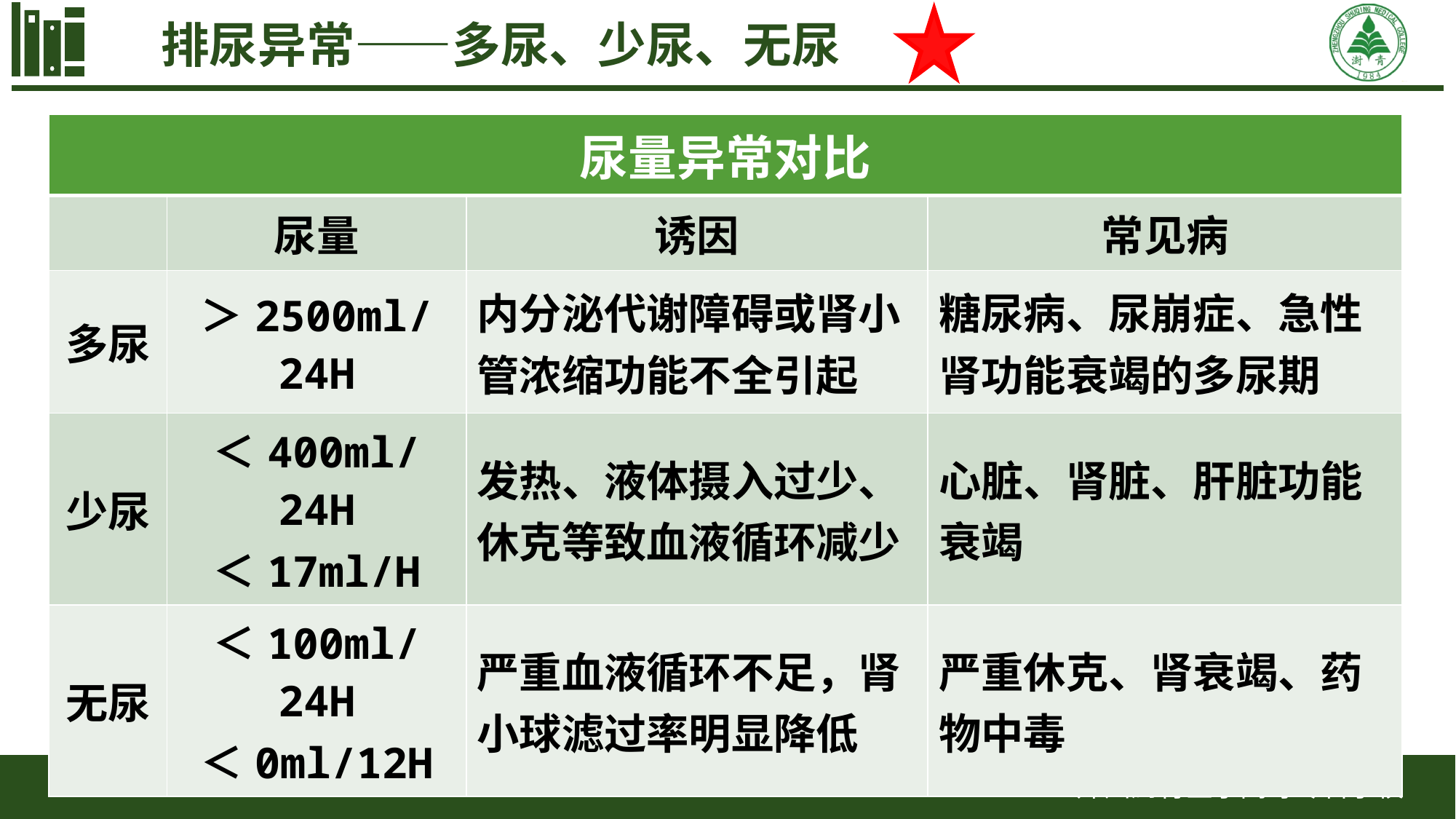

排尿异常——多尿、少尿、无尿

| 尿量异常对比 |  |  |  |
| --- | --- | --- | --- |
|  | 尿量 | 诱因 | 常见病 |
| 多尿 | ＞2500ml/24H | 内分泌代谢障碍或肾小管浓缩功能不全引起 | 糖尿病、尿崩症、急性肾功能衰竭的多尿期 |
| 少尿 | ＜400ml/24H ＜17ml/H | 发热、液体摄入过少、休克等致血液循环减少 | 心脏、肾脏、肝脏功能衰竭 |
| 无尿 | ＜100ml/24H ＜0ml/12H | 严重血液循环不足，肾小球滤过率明显降低 | 严重休克、肾衰竭、药物中毒 |
郑州澍青医学高等专科学校